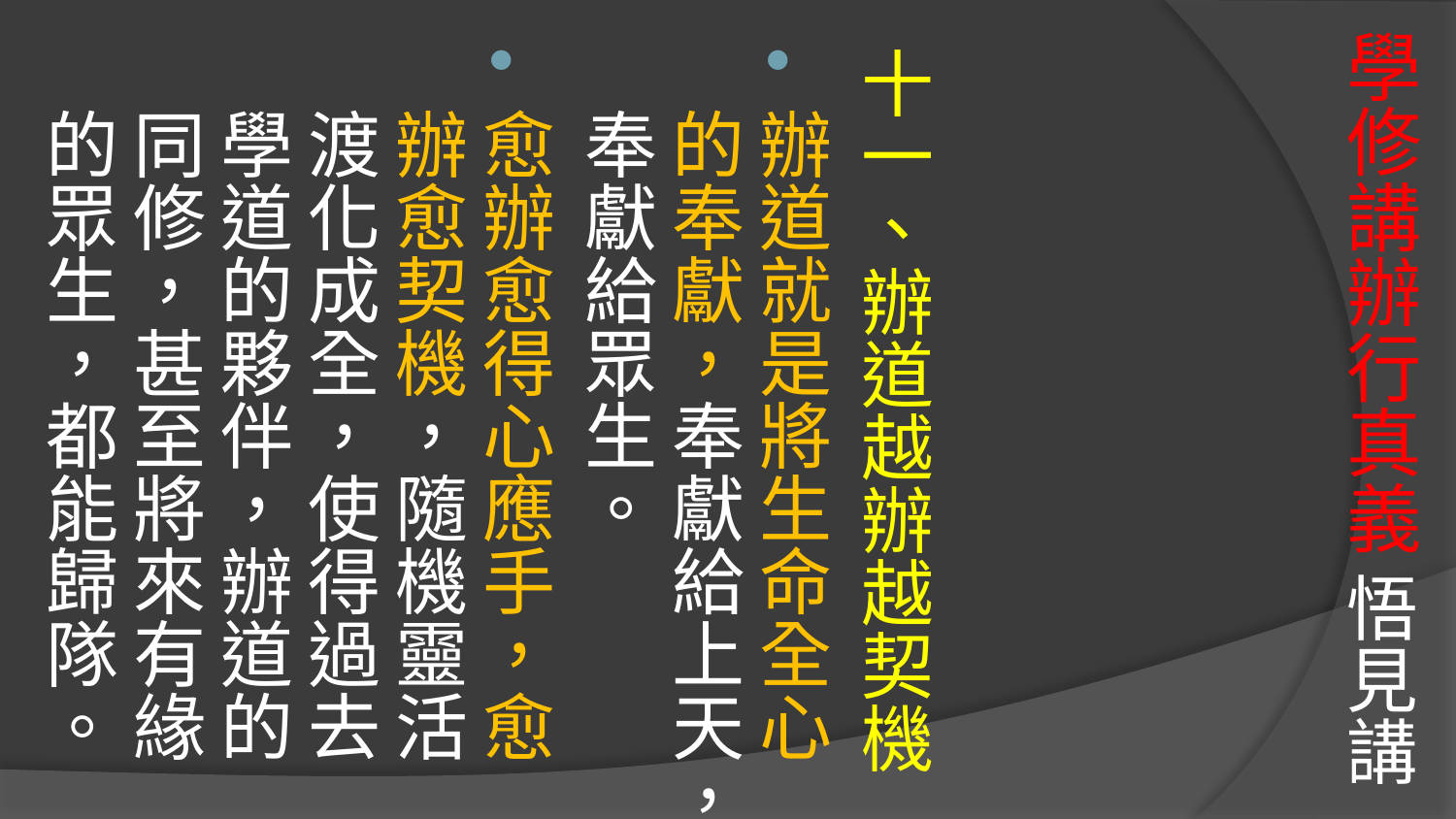

# 學修講辦行真義 悟見講
十一、辦道越辦越契機
辦道就是將生命全心的奉獻，奉獻給上天，奉獻給眾生。
愈辦愈得心應手，愈辦愈契機，隨機靈活渡化成全，使得過去學道的夥伴，辦道的同修，甚至將來有緣的眾生，都能歸隊。